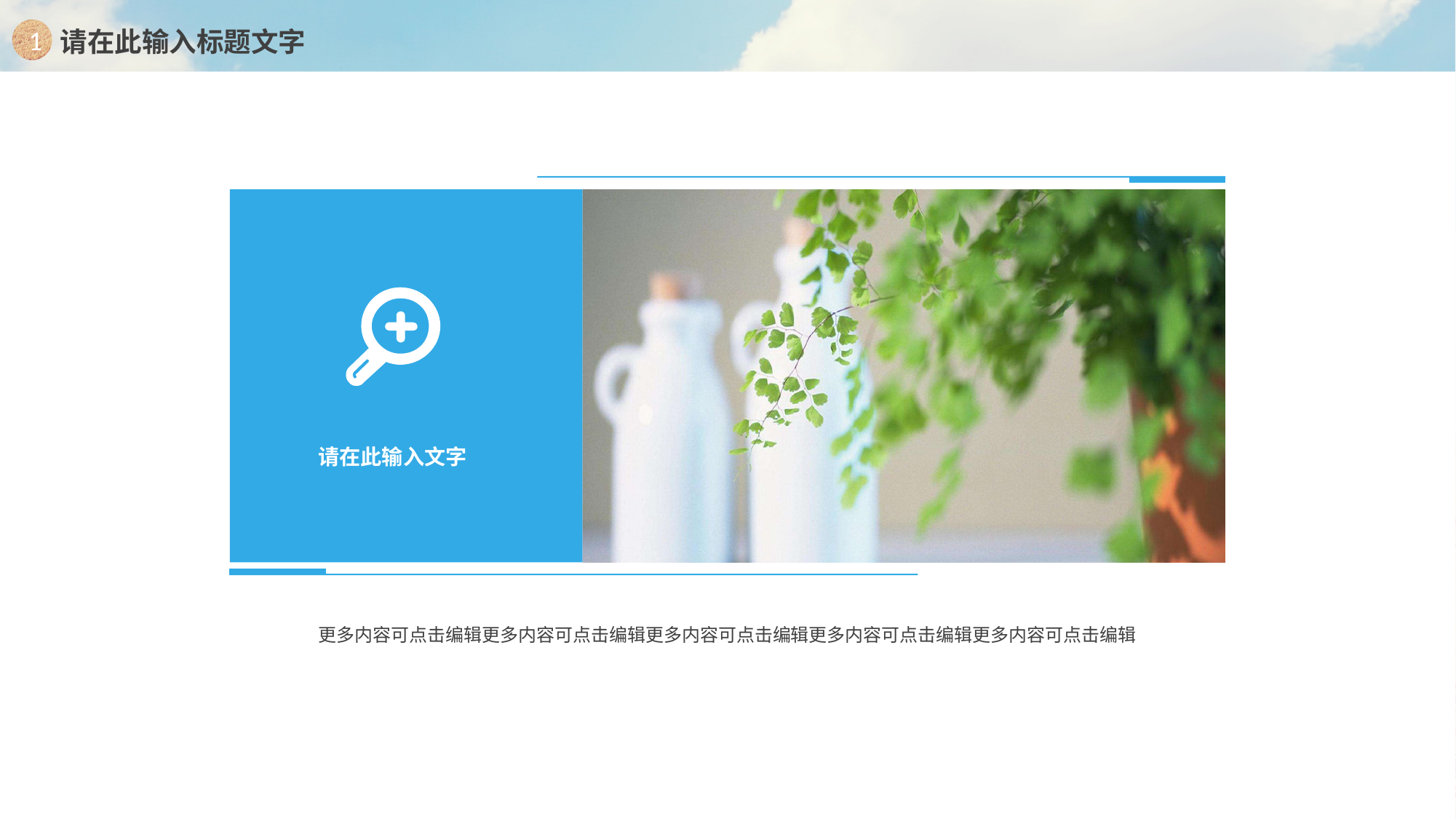

1
请在此输入标题文字
LOCATION

请在此输入文字

更多内容可点击编辑更多内容可点击编辑更多内容可点击编辑更多内容可点击编辑更多内容可点击编辑